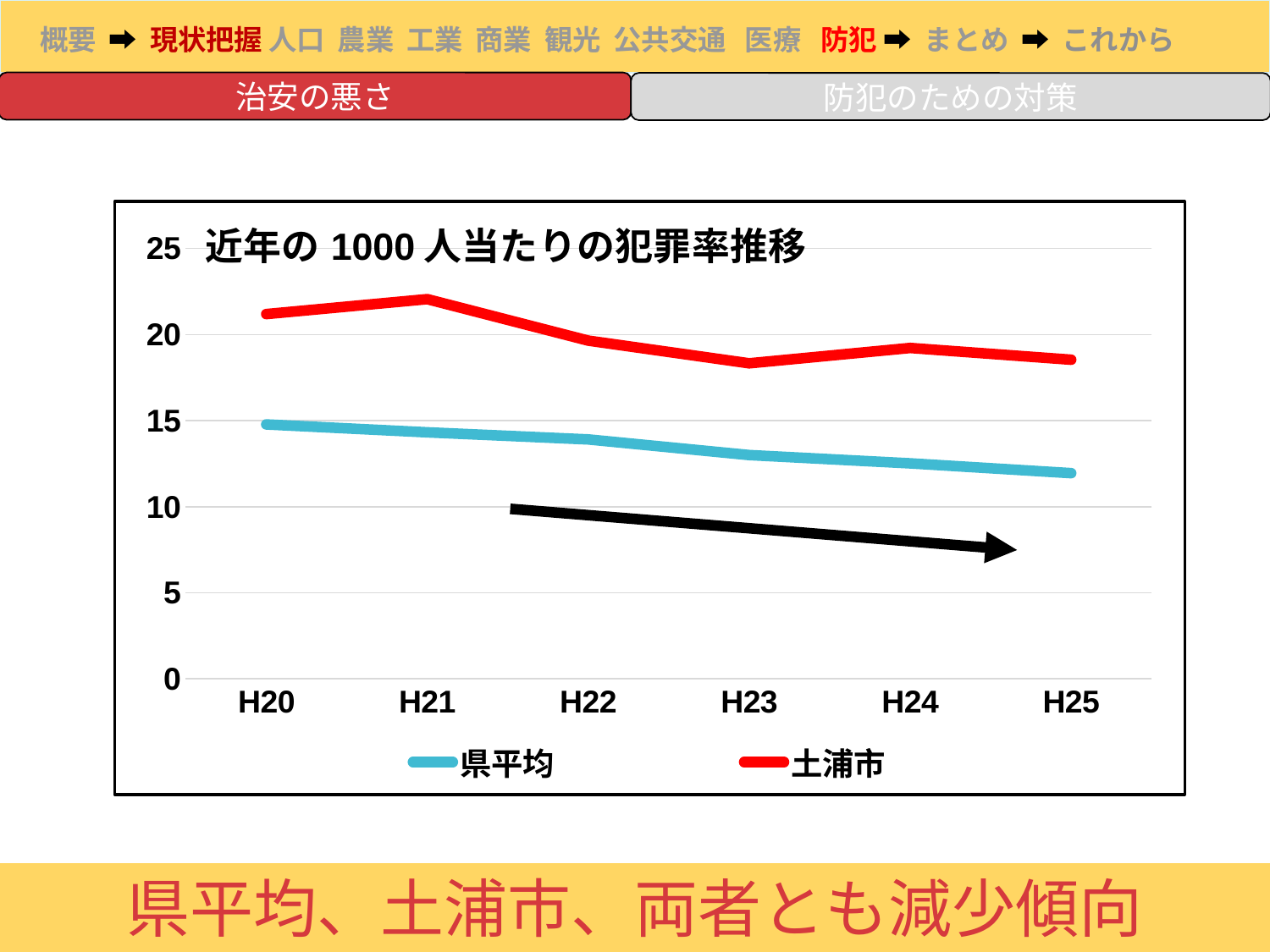

治安の悪さ
防犯のための対策

### Chart: 近年の1000人当たりの犯罪率推移

| Category | 県平均 | 土浦市 |
|---|---|---|
| H20 | 14.78 | 21.19 |
| H21 | 14.32 | 22.06 |
| H22 | 13.91 | 19.65 |
| H23 | 13.0 | 18.33 |
| H24 | 12.52 | 19.22 |
| H25 | 11.95 | 18.54 |
県平均、土浦市、両者とも減少傾向